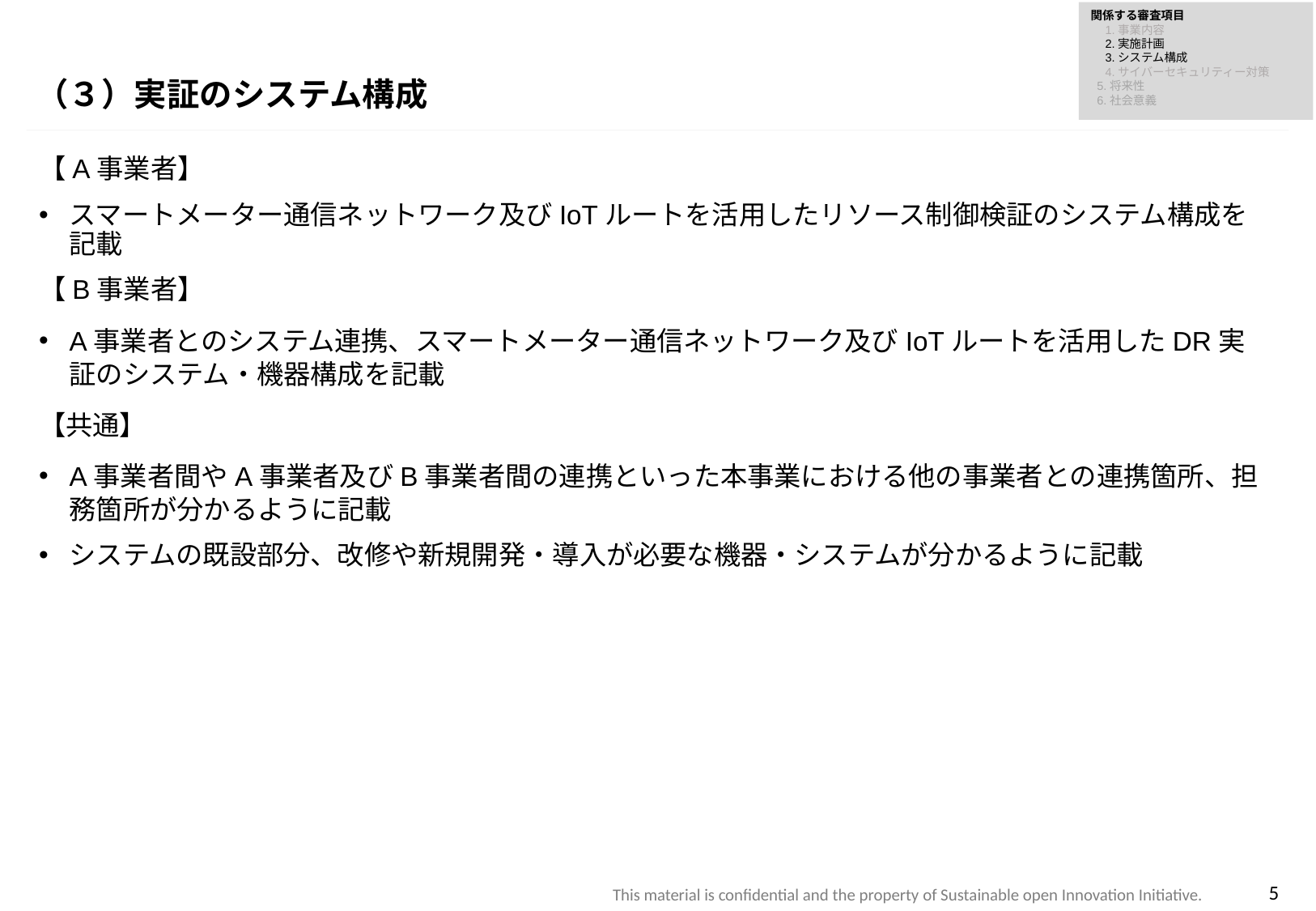

関係する審査項目
　1.事業内容
　2.実施計画
　3.システム構成
　4.サイバーセキュリティー対策
  5.将来性
  6.社会意義
（３）実証のシステム構成
【A事業者】
スマートメーター通信ネットワーク及びIoTルートを活用したリソース制御検証のシステム構成を記載
【B事業者】
A事業者とのシステム連携、スマートメーター通信ネットワーク及びIoTルートを活用したDR実証のシステム・機器構成を記載
【共通】
A事業者間やA事業者及びB事業者間の連携といった本事業における他の事業者との連携箇所、担務箇所が分かるように記載
システムの既設部分、改修や新規開発・導入が必要な機器・システムが分かるように記載